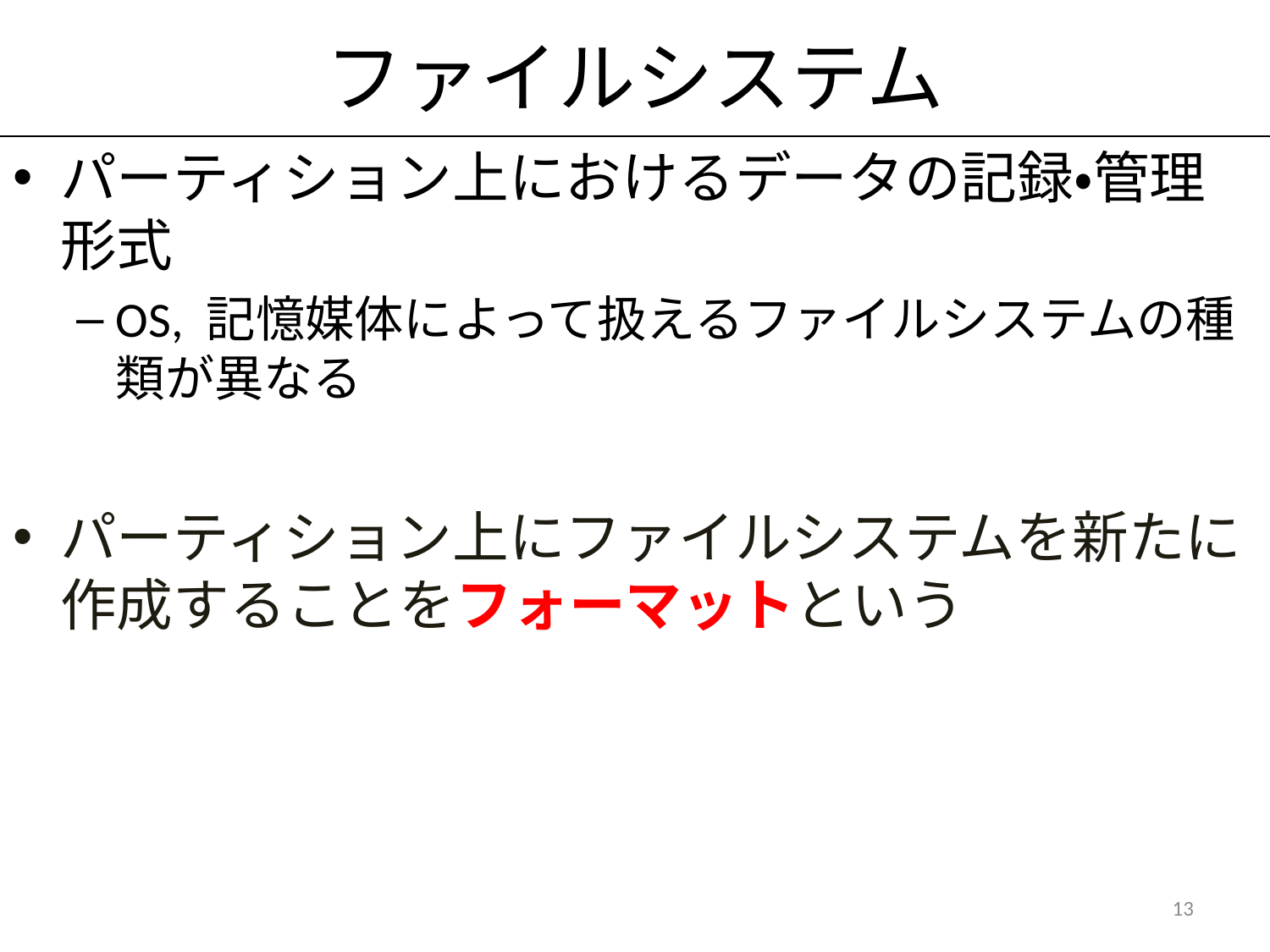

# ファイルシステム
パーティション上におけるデータの記録・管理形式
OS, 記憶媒体によって扱えるファイルシステムの種類が異なる

パーティション上にファイルシステムを新たに作成することをフォーマットという

13